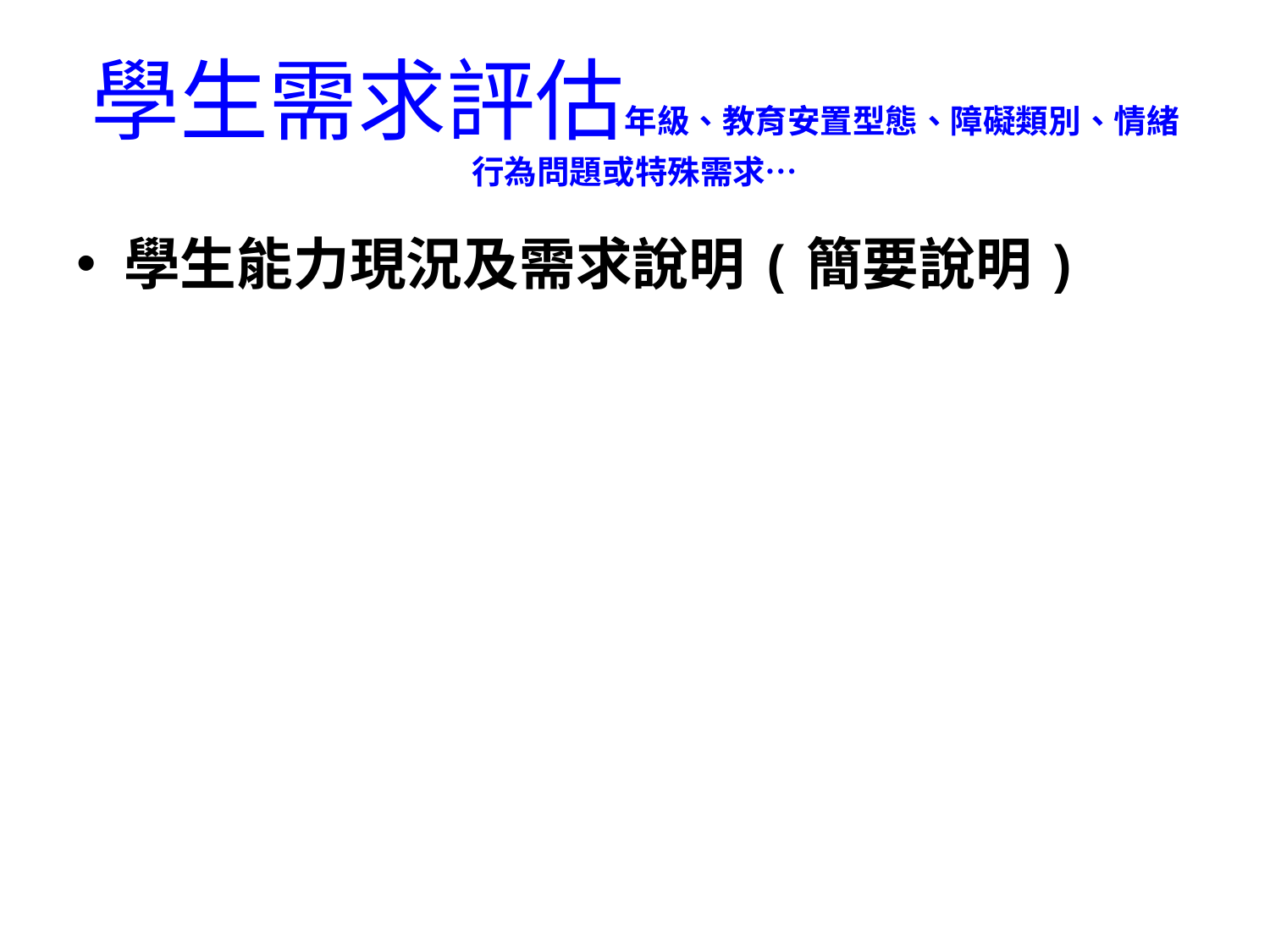

# 學生需求評估年級、教育安置型態、障礙類別、情緒行為問題或特殊需求…
學生能力現況及需求說明(簡要說明)